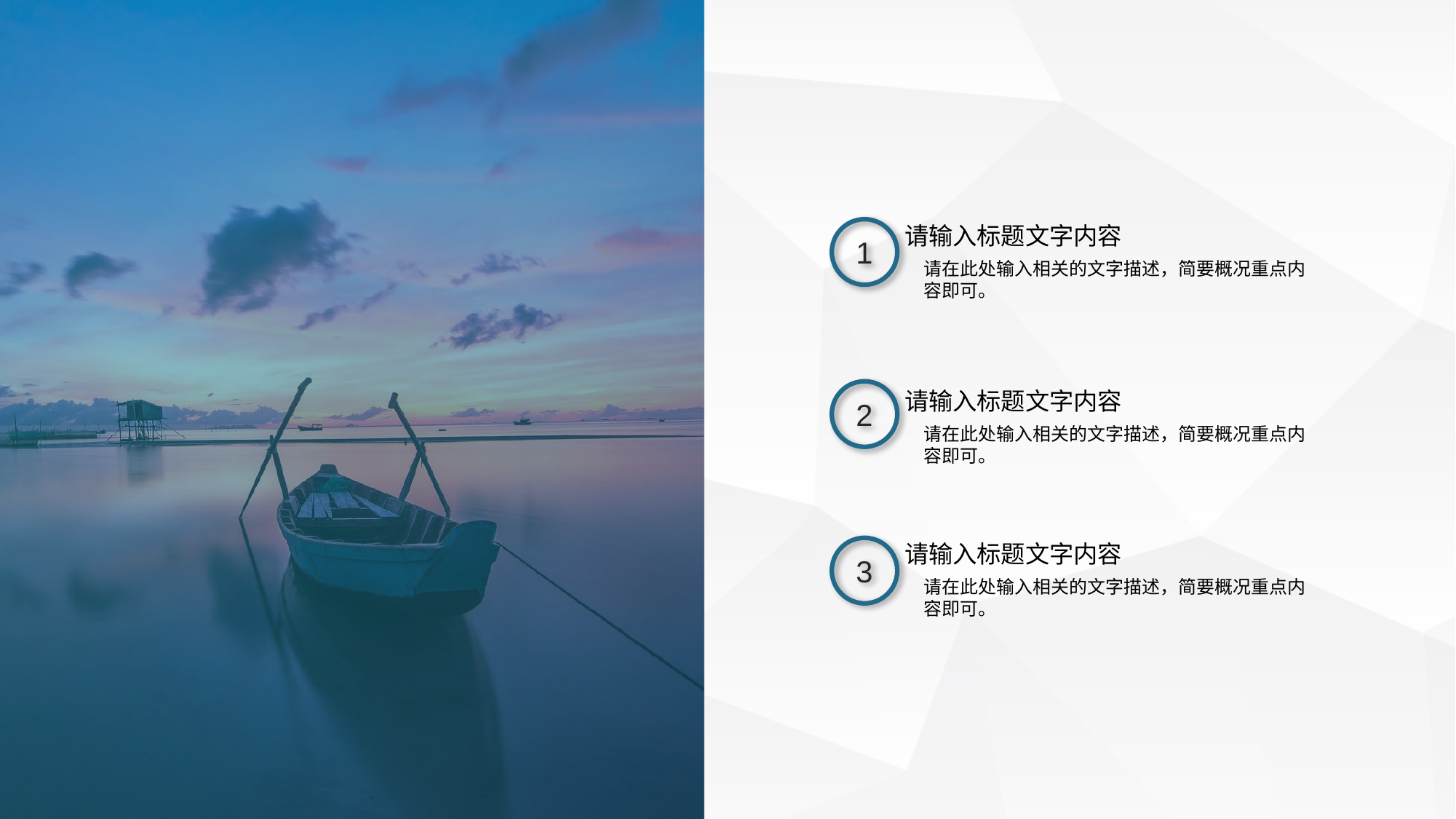

请输入标题文字内容
请在此处输入相关的文字描述，简要概况重点内容即可。
1
请输入标题文字内容
请在此处输入相关的文字描述，简要概况重点内容即可。
2
请输入标题文字内容
请在此处输入相关的文字描述，简要概况重点内容即可。
3